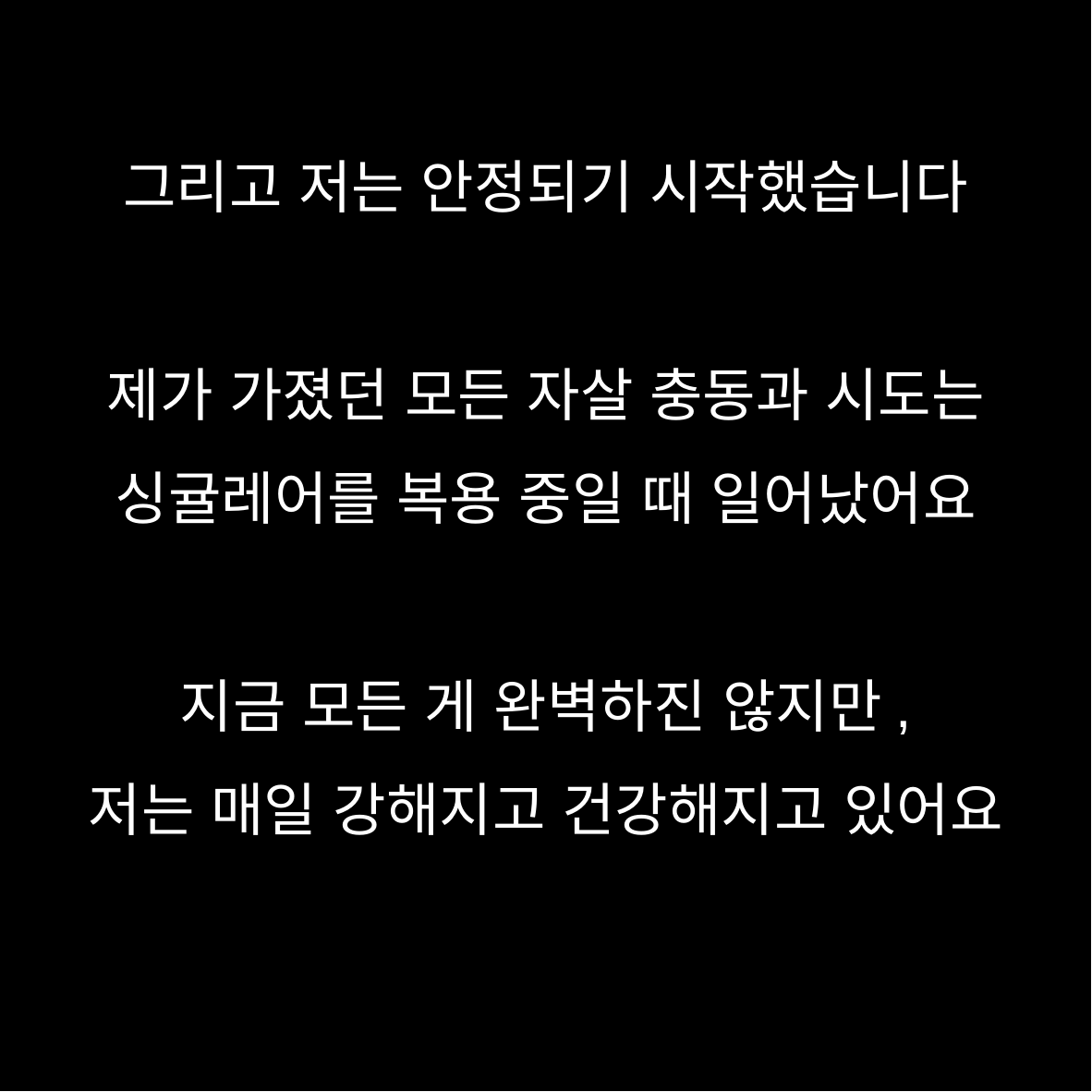

그리고 저는 안정되기 시작했습니다

제가 가졌던 모든 자살 충동과 시도는 싱귤레어를 복용 중일 때 일어났어요

지금 모든 게 완벽하진 않지만,
저는 매일 강해지고 건강해지고 있어요